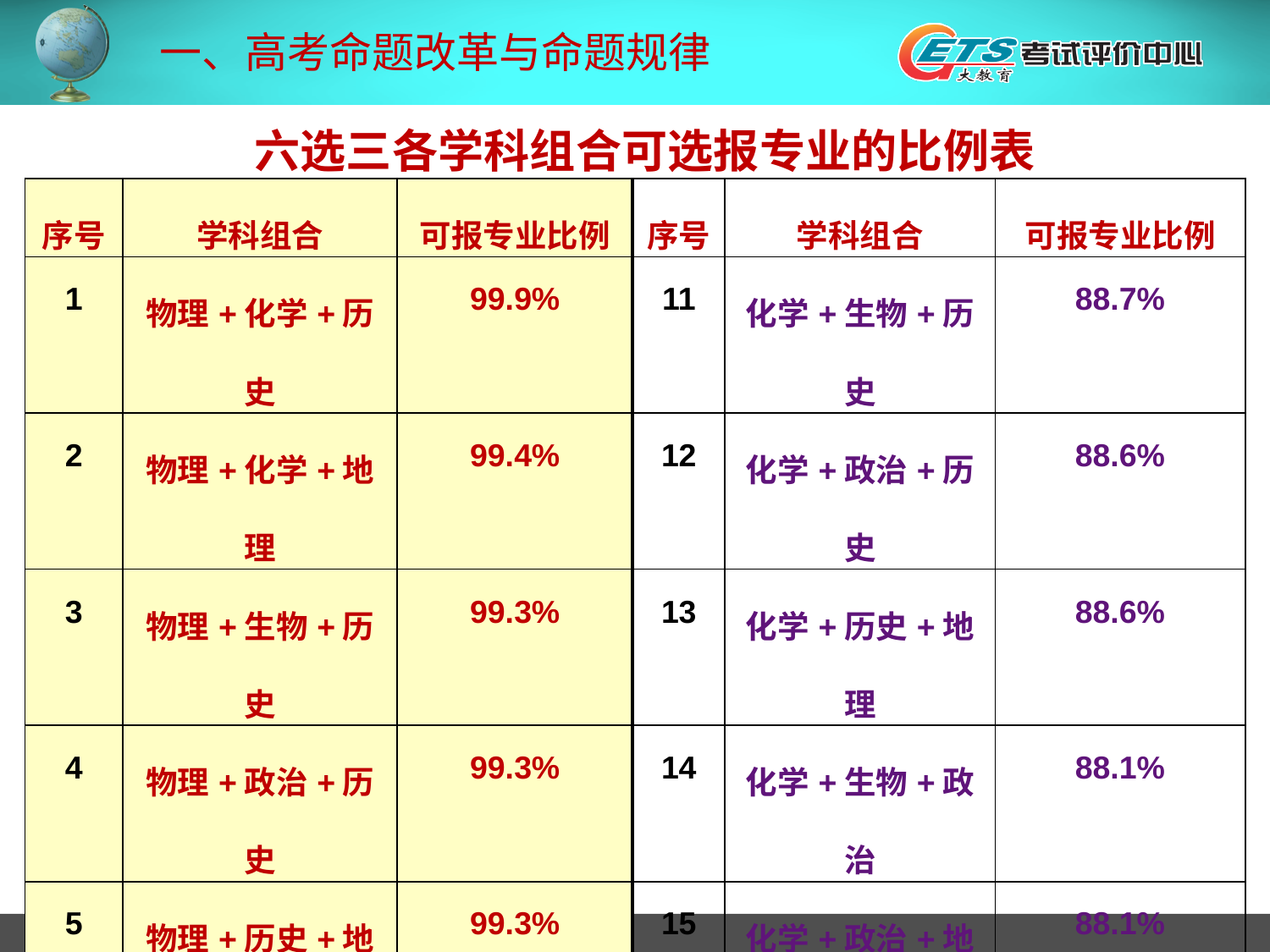

一、高考命题改革与命题规律
六选三各学科组合可选报专业的比例表
| 序号 | 学科组合 | 可报专业比例 | 序号 | 学科组合 | 可报专业比例 |
| --- | --- | --- | --- | --- | --- |
| 1 | 物理+化学+历史 | 99.9% | 11 | 化学+生物+历史 | 88.7% |
| 2 | 物理+化学+地理 | 99.4% | 12 | 化学+政治+历史 | 88.6% |
| 3 | 物理+生物+历史 | 99.3% | 13 | 化学+历史+地理 | 88.6% |
| 4 | 物理+政治+历史 | 99.3% | 14 | 化学+生物+政治 | 88.1% |
| 5 | 物理+历史+地理 | 99.3% | 15 | 化学+政治+地理 | 88.1% |
| 6 | 物理+生物+政治 | 99.0% | 16 | 化学+生物+地理 | 87.4% |
| 7 | 物理+生物+地理 | 99.0% | 17 | 生物+历史+地理 | 77.8% |
| 8 | 物理+政治+地理 | 99.0% | 18 | 生物+政治+地理 | 76.1% |
| 9 | 物理+化学+政治 | 98.9% | 19 | 生物+政治+历史 | 75.3% |
| 10 | 物理+化学+生物 | 97.4% | 20 | 政治+历史+地理 | 52.9% |